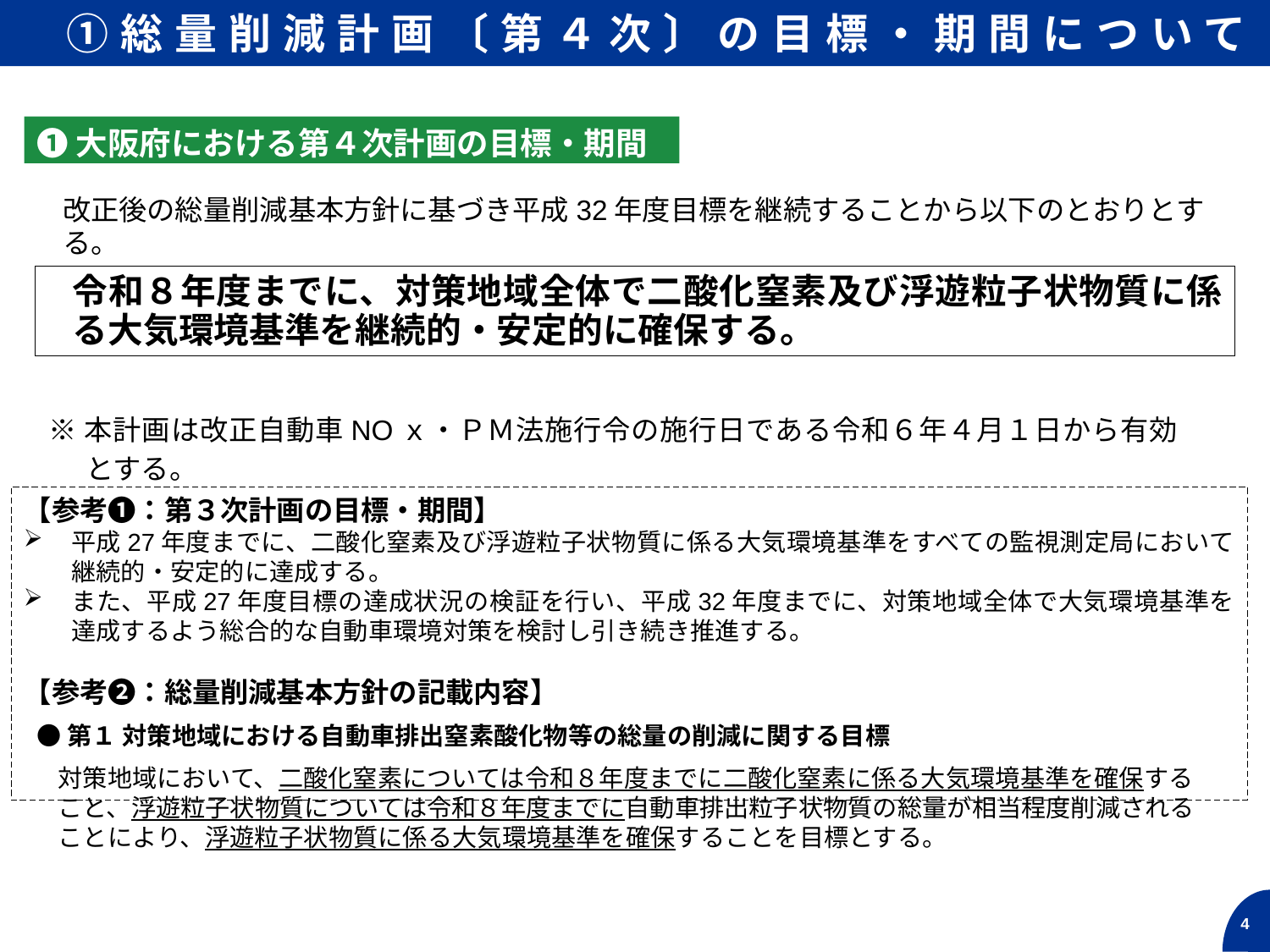

①総量削減計画〔第４次〕の目標・期間について
❶大阪府における第４次計画の目標・期間
改正後の総量削減基本方針に基づき平成32年度目標を継続することから以下のとおりとする。
令和８年度までに、対策地域全体で二酸化窒素及び浮遊粒子状物質に係る大気環境基準を継続的・安定的に確保する。
※本計画は改正自動車NOｘ・ＰＭ法施行令の施行日である令和６年４月１日から有効とする。
【参考❶：第３次計画の目標・期間】
平成27年度までに、二酸化窒素及び浮遊粒子状物質に係る大気環境基準をすべての監視測定局において継続的・安定的に達成する。
また、平成27年度目標の達成状況の検証を行い、平成32年度までに、対策地域全体で大気環境基準を達成するよう総合的な自動車環境対策を検討し引き続き推進する。

【参考❷：総量削減基本方針の記載内容】

●第１ 対策地域における自動車排出窒素酸化物等の総量の削減に関する目標
対策地域において、二酸化窒素については令和８年度までに二酸化窒素に係る大気環境基準を確保すること、浮遊粒子状物質については令和８年度までに自動車排出粒子状物質の総量が相当程度削減されることにより、浮遊粒子状物質に係る大気環境基準を確保することを目標とする。